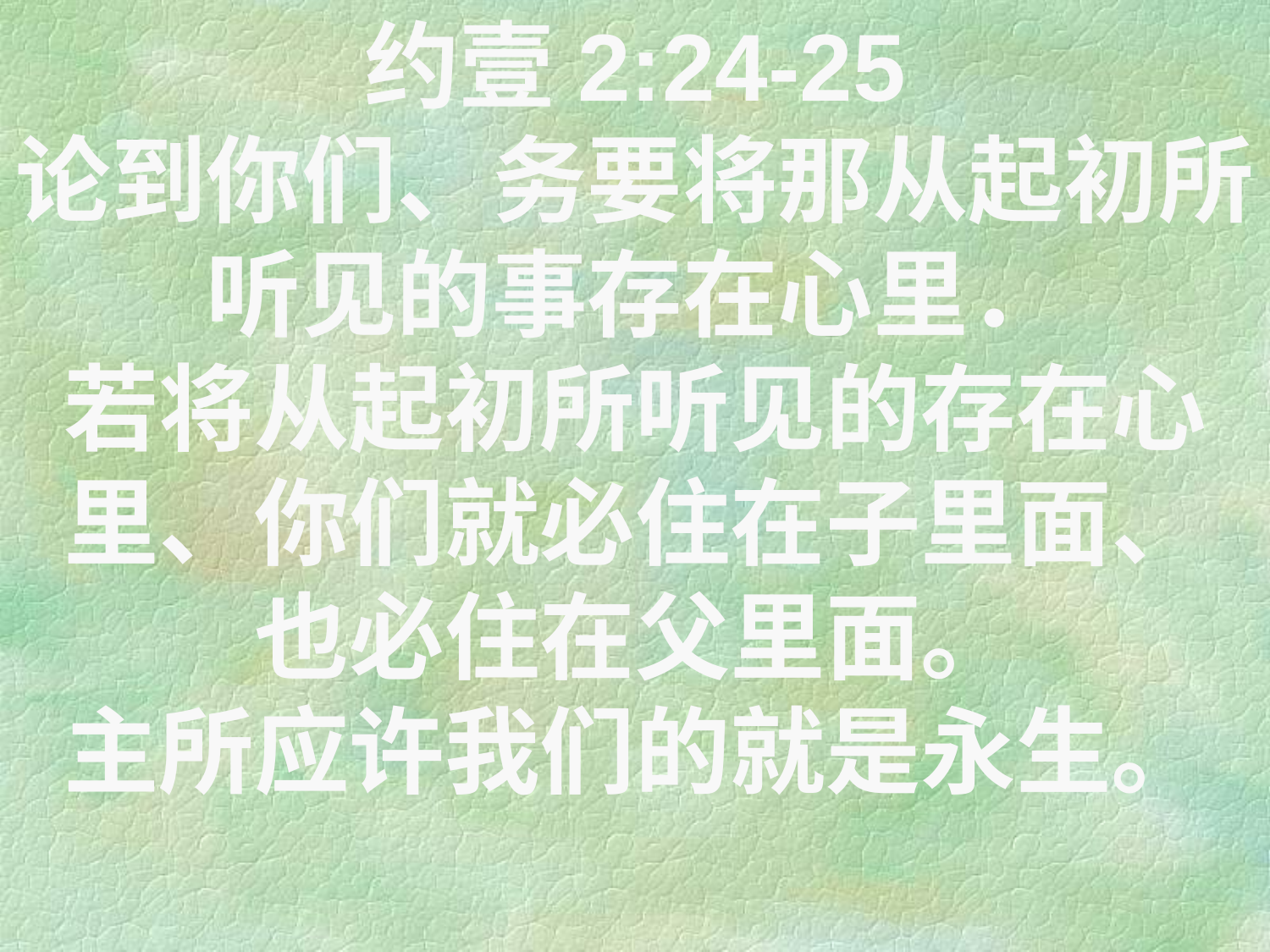

约壹2:24-25
论到你们、务要将那从起初所听见的事存在心里．
若将从起初所听见的存在心里、你们就必住在子里面、
也必住在父里面。
主所应许我们的就是永生。